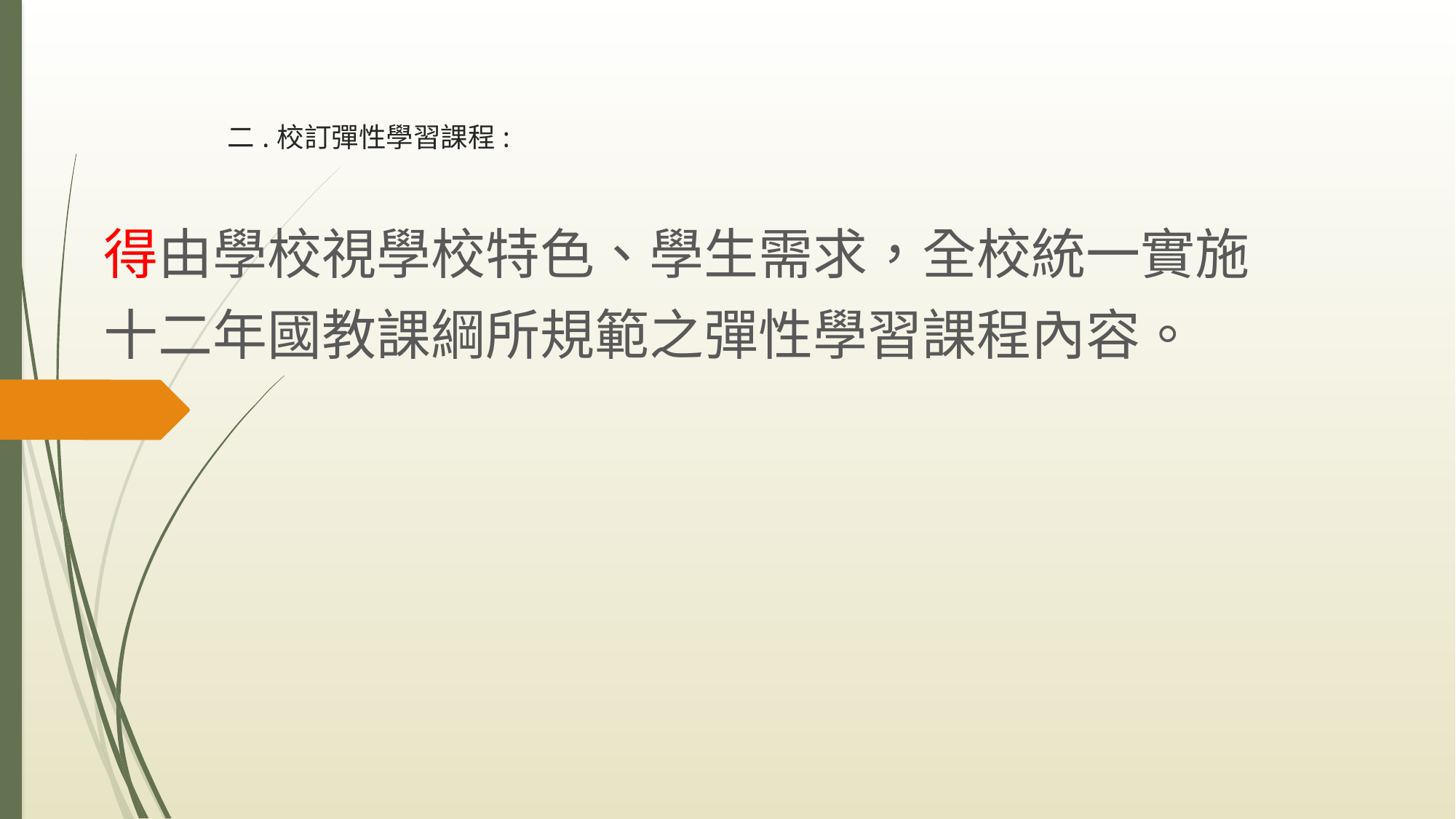

# 二.校訂彈性學習課程:
得由學校視學校特色、學生需求，全校統一實施
十二年國教課綱所規範之彈性學習課程內容。